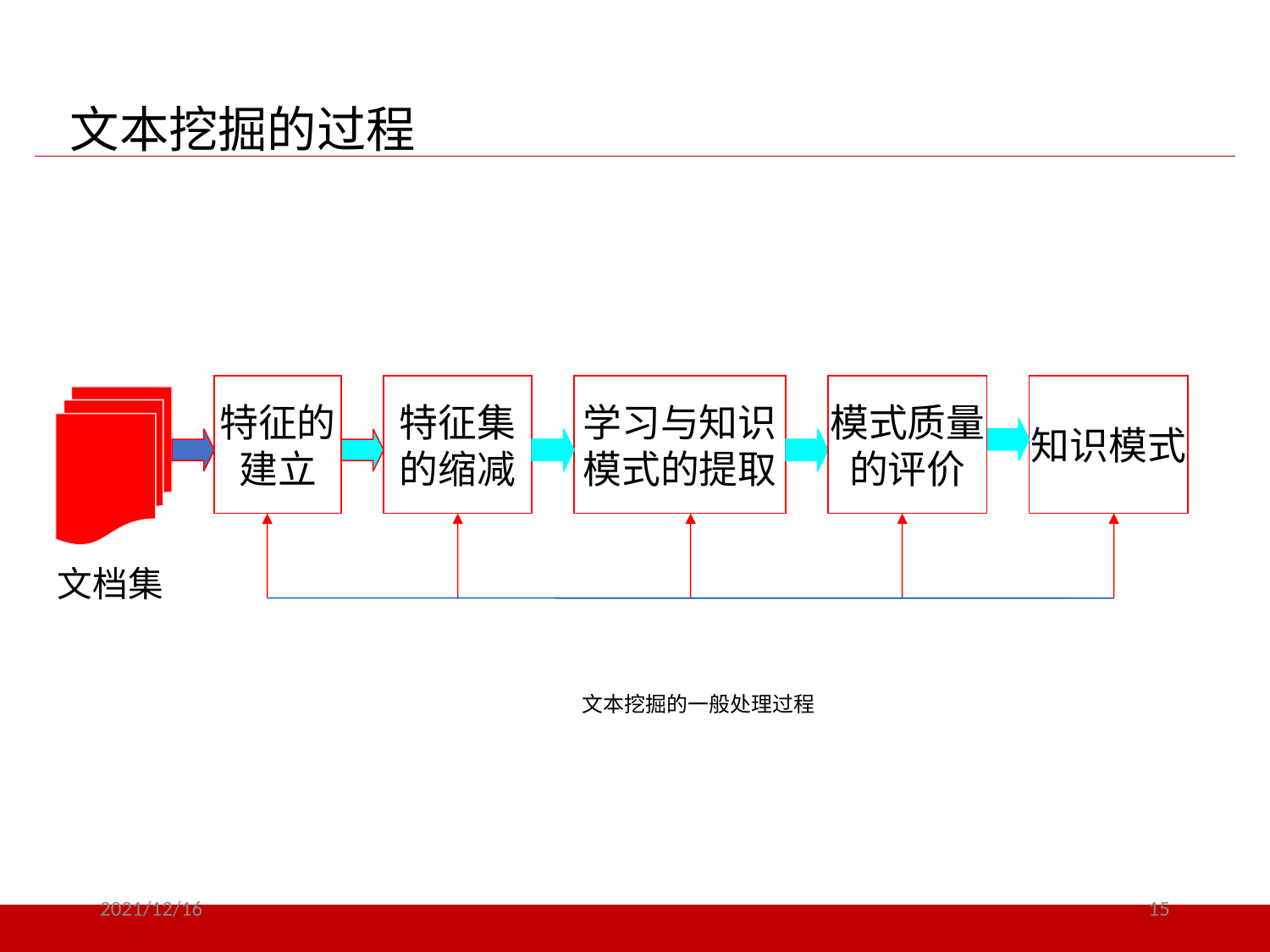

文本挖掘的过程
特征的建立
特征集的缩减
学习与知识模式的提取
模式质量的评价
知识模式

文档集
文本挖掘的一般处理过程
2021/12/16
15